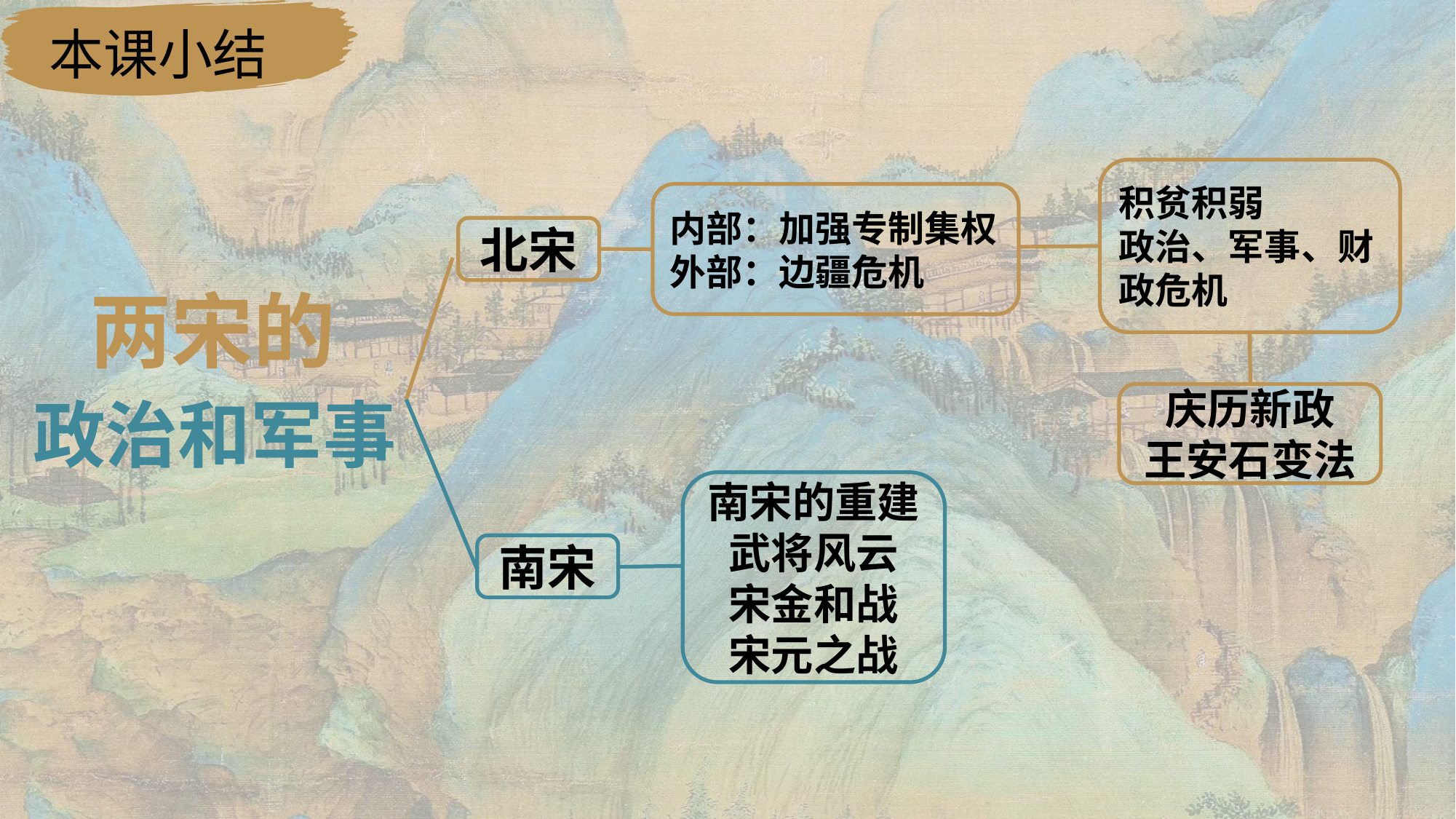

本课小结
积贫积弱
政治、军事、财政危机

内部：加强专制集权
外部：边疆危机

北宋
庆历新政
王安石变法
南宋的重建
武将风云
宋金和战
宋元之战
南宋
两宋的
政治和军事